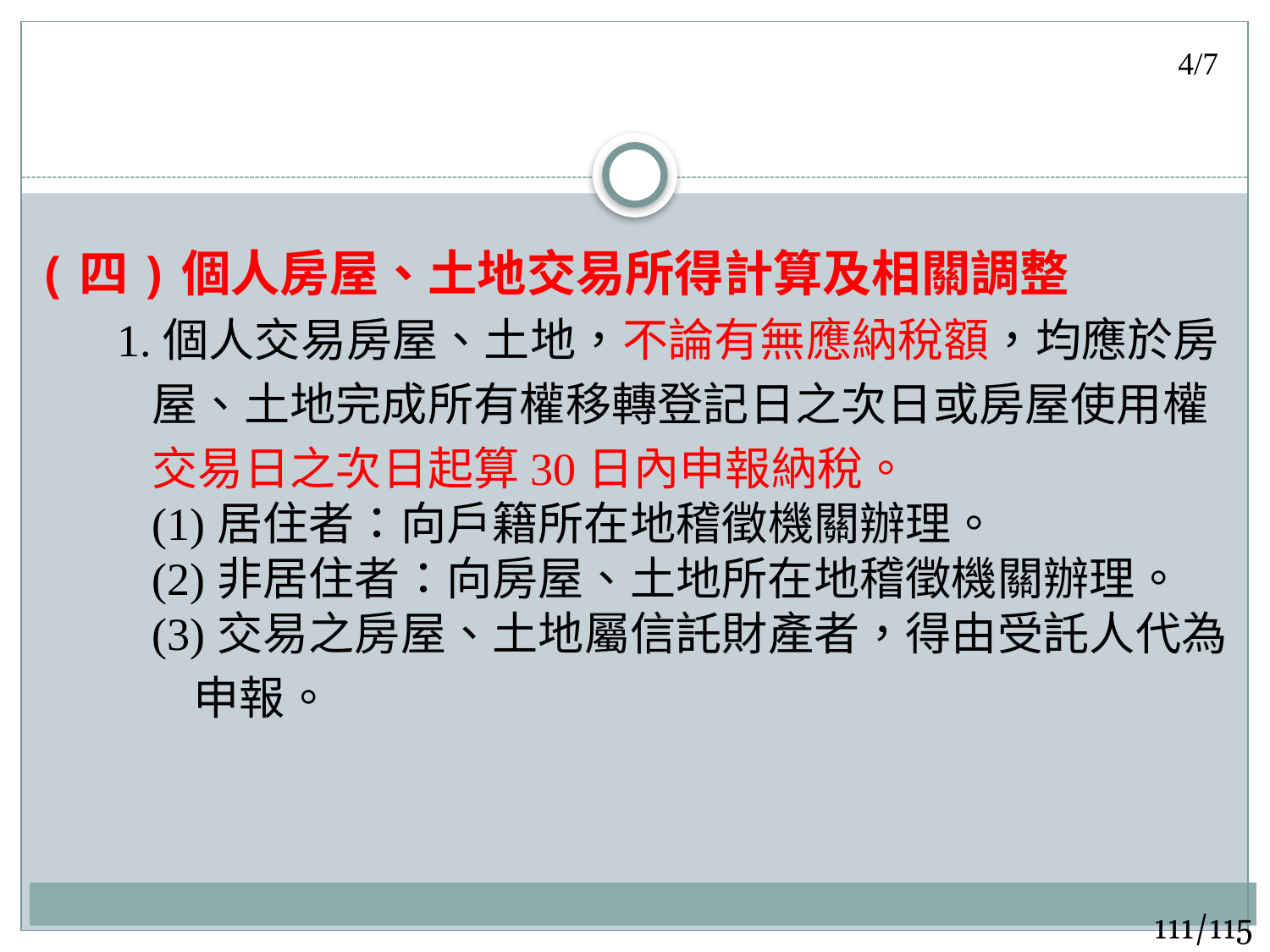

# 4/7
(四)個人房屋、土地交易所得計算及相關調整
       1.個人交易房屋、土地，不論有無應納稅額，均應於房
          屋、土地完成所有權移轉登記日之次日或房屋使用權
          交易日之次日起算30日內申報納稅。
          (1)居住者：向戶籍所在地稽徵機關辦理。
          (2)非居住者：向房屋、土地所在地稽徵機關辦理。
          (3)交易之房屋、土地屬信託財產者，得由受託人代為
              申報。